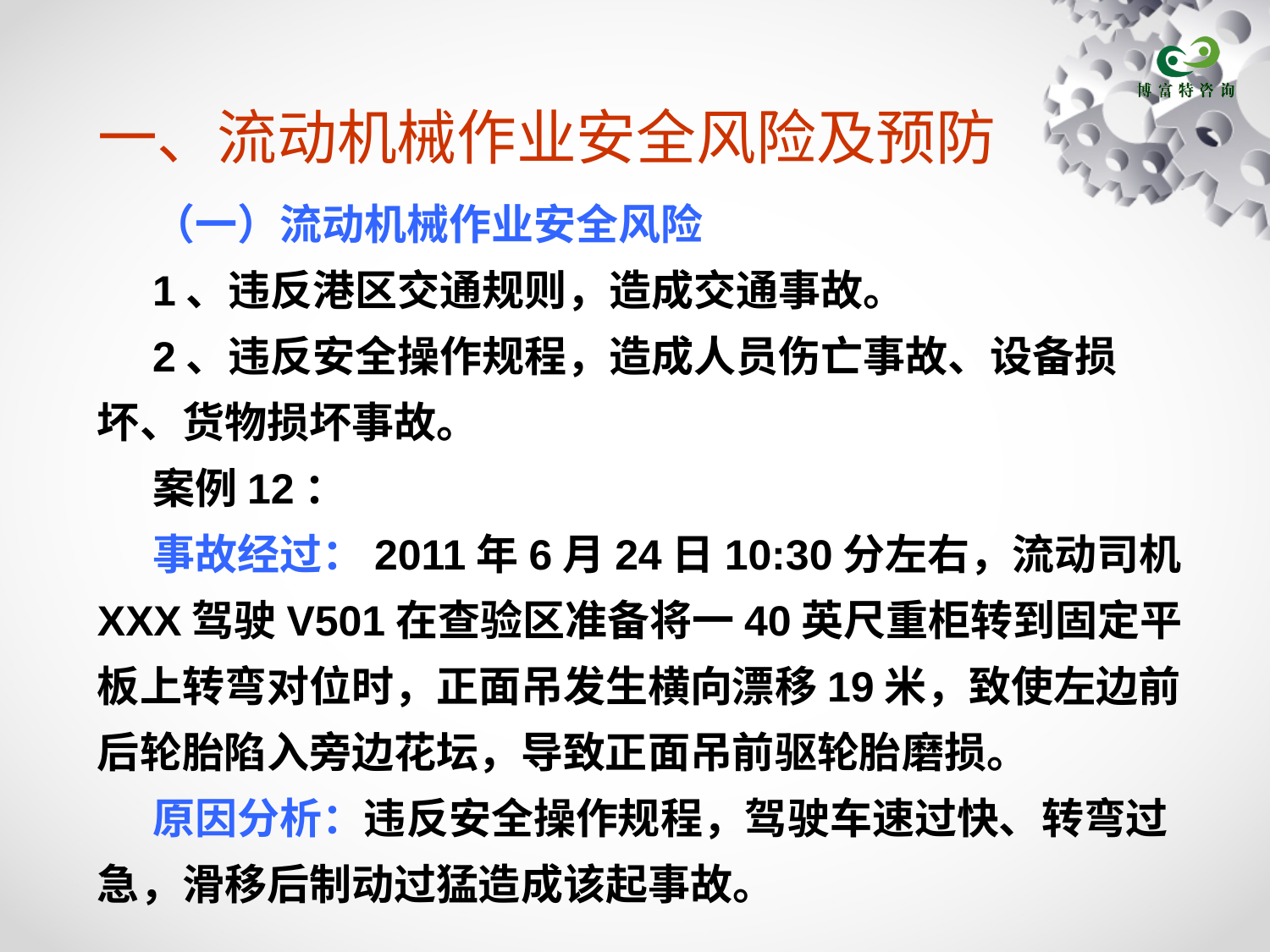

# 一、流动机械作业安全风险及预防
（一）流动机械作业安全风险
1、违反港区交通规则，造成交通事故。
2、违反安全操作规程，造成人员伤亡事故、设备损坏、货物损坏事故。
案例12：
事故经过：2011年6月24日10:30分左右，流动司机XXX驾驶V501在查验区准备将一40英尺重柜转到固定平板上转弯对位时，正面吊发生横向漂移19米，致使左边前后轮胎陷入旁边花坛，导致正面吊前驱轮胎磨损。
原因分析：违反安全操作规程，驾驶车速过快、转弯过急，滑移后制动过猛造成该起事故。